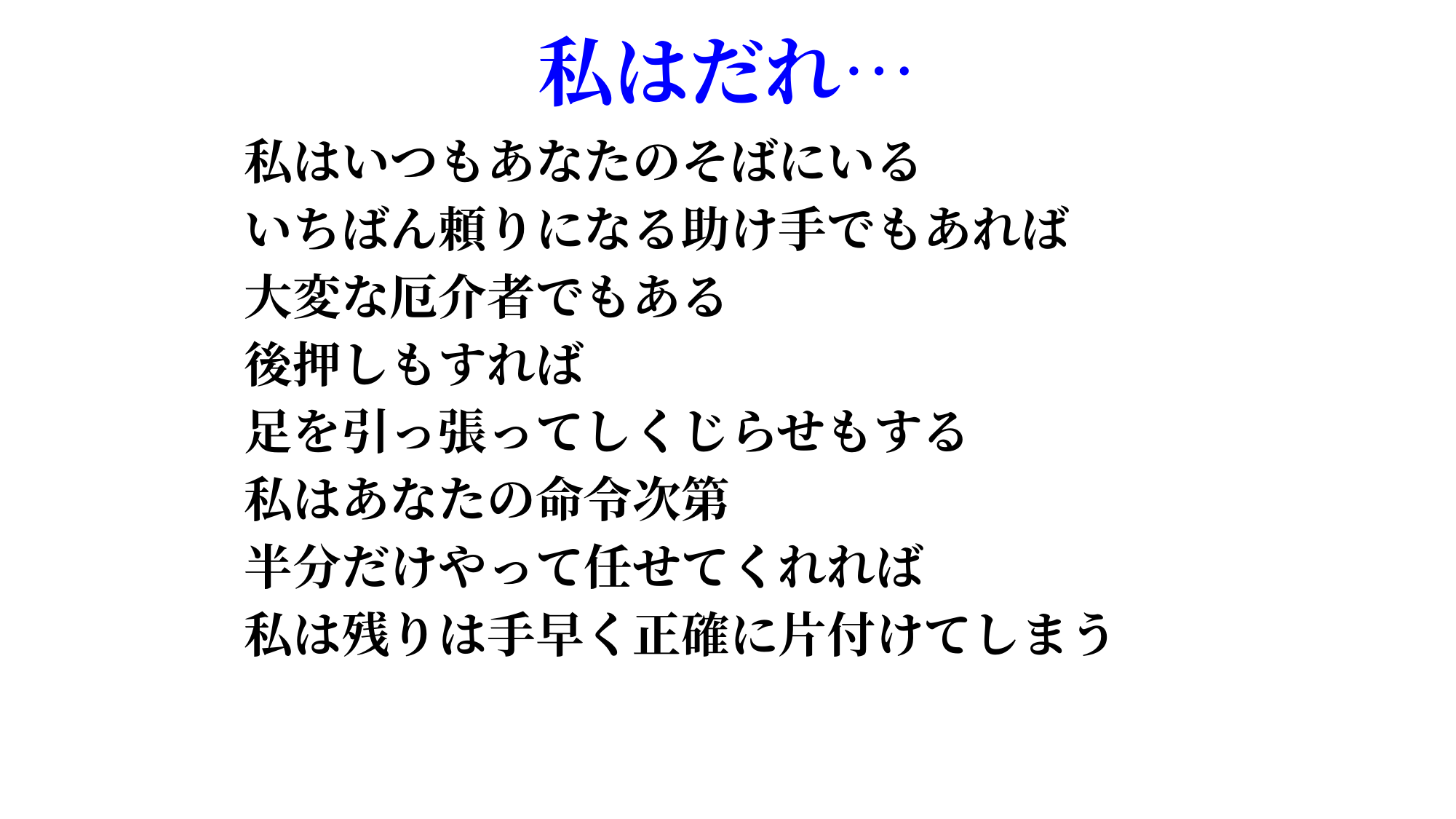

私はだれ…
私はいつもあなたのそばにいる
いちばん頼りになる助け手でもあれば
大変な厄介者でもある
後押しもすれば
足を引っ張ってしくじらせもする
私はあなたの命令次第
半分だけやって任せてくれれば
私は残りは手早く正確に片付けてしまう